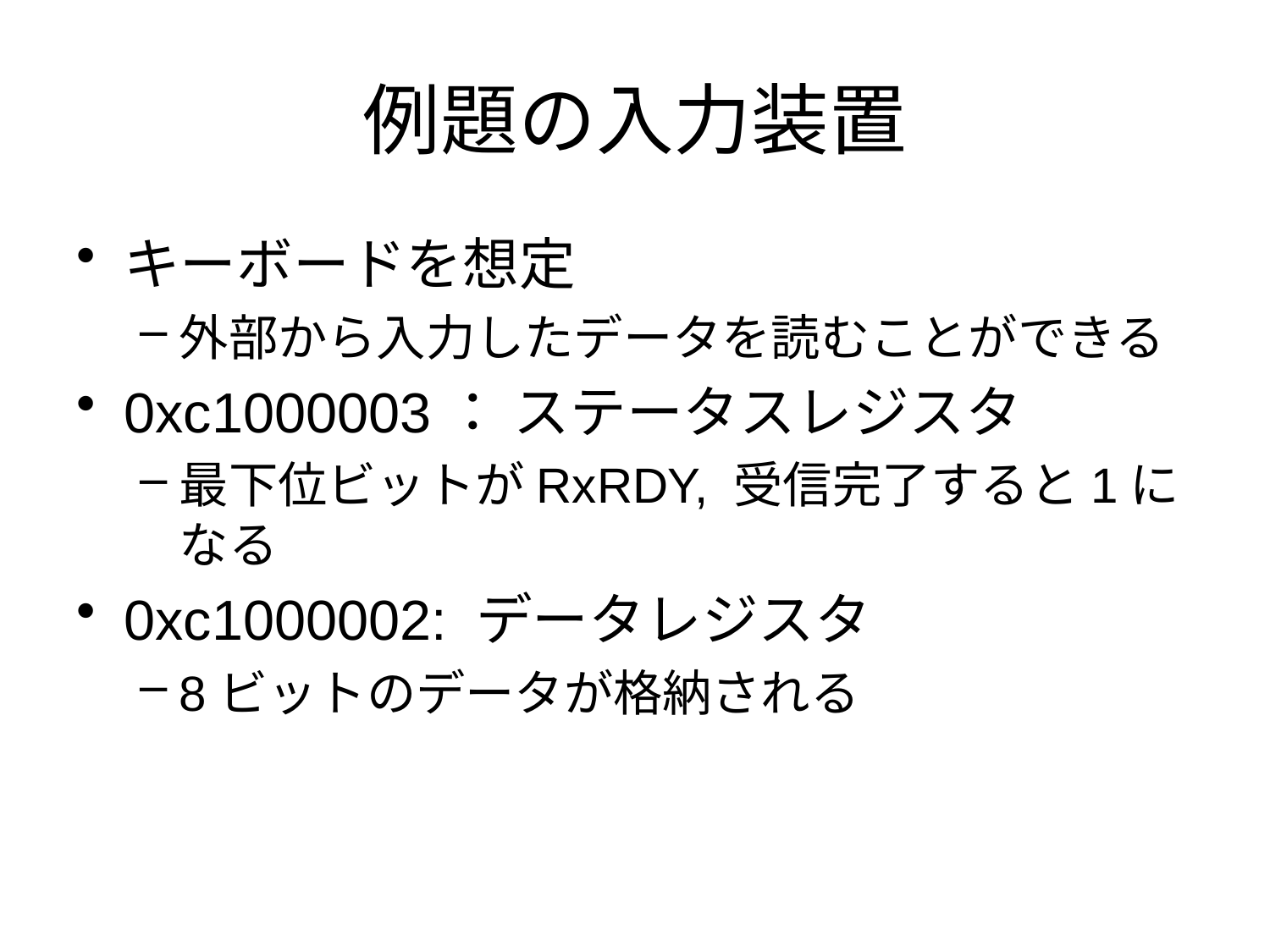

# 例題の入力装置
キーボードを想定
外部から入力したデータを読むことができる
0xc1000003： ステータスレジスタ
最下位ビットがRxRDY, 受信完了すると1になる
0xc1000002: データレジスタ
8ビットのデータが格納される